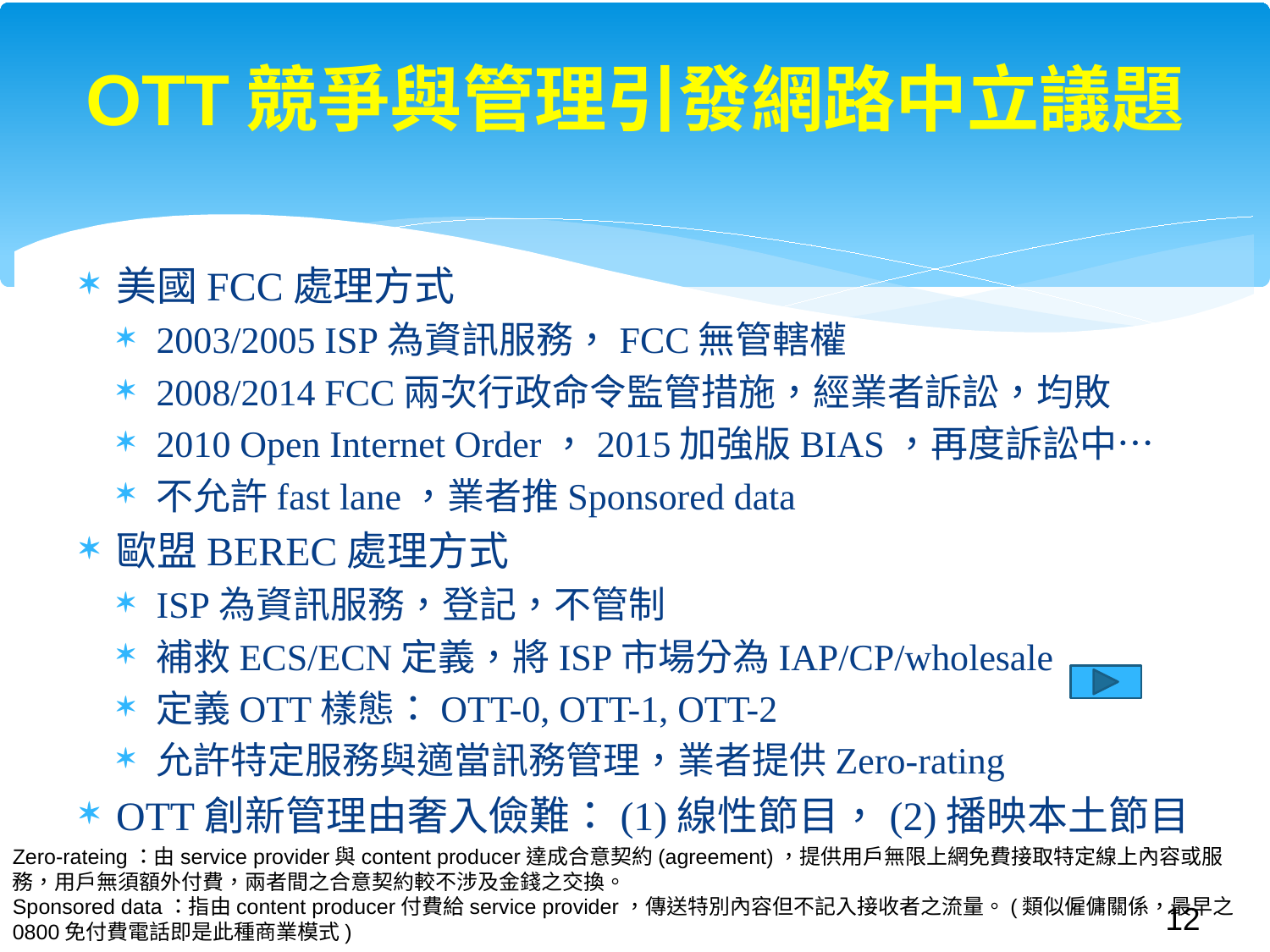

# OTT競爭與管理引發網路中立議題
美國FCC處理方式
2003/2005 ISP為資訊服務，FCC無管轄權
2008/2014 FCC兩次行政命令監管措施，經業者訴訟，均敗
2010 Open Internet Order，2015加強版BIAS，再度訴訟中…
不允許fast lane，業者推Sponsored data
歐盟BEREC處理方式
ISP為資訊服務，登記，不管制
補救ECS/ECN定義，將ISP市場分為IAP/CP/wholesale
定義OTT樣態：OTT-0, OTT-1, OTT-2
允許特定服務與適當訊務管理，業者提供Zero-rating
OTT創新管理由奢入儉難：(1)線性節目，(2)播映本土節目

Zero-rateing：由service provider與content producer達成合意契約(agreement)，提供用戶無限上網免費接取特定線上內容或服務，用戶無須額外付費，兩者間之合意契約較不涉及金錢之交換。
Sponsored data：指由content producer付費給service provider，傳送特別內容但不記入接收者之流量。(類似僱傭關係，最早之0800免付費電話即是此種商業模式)